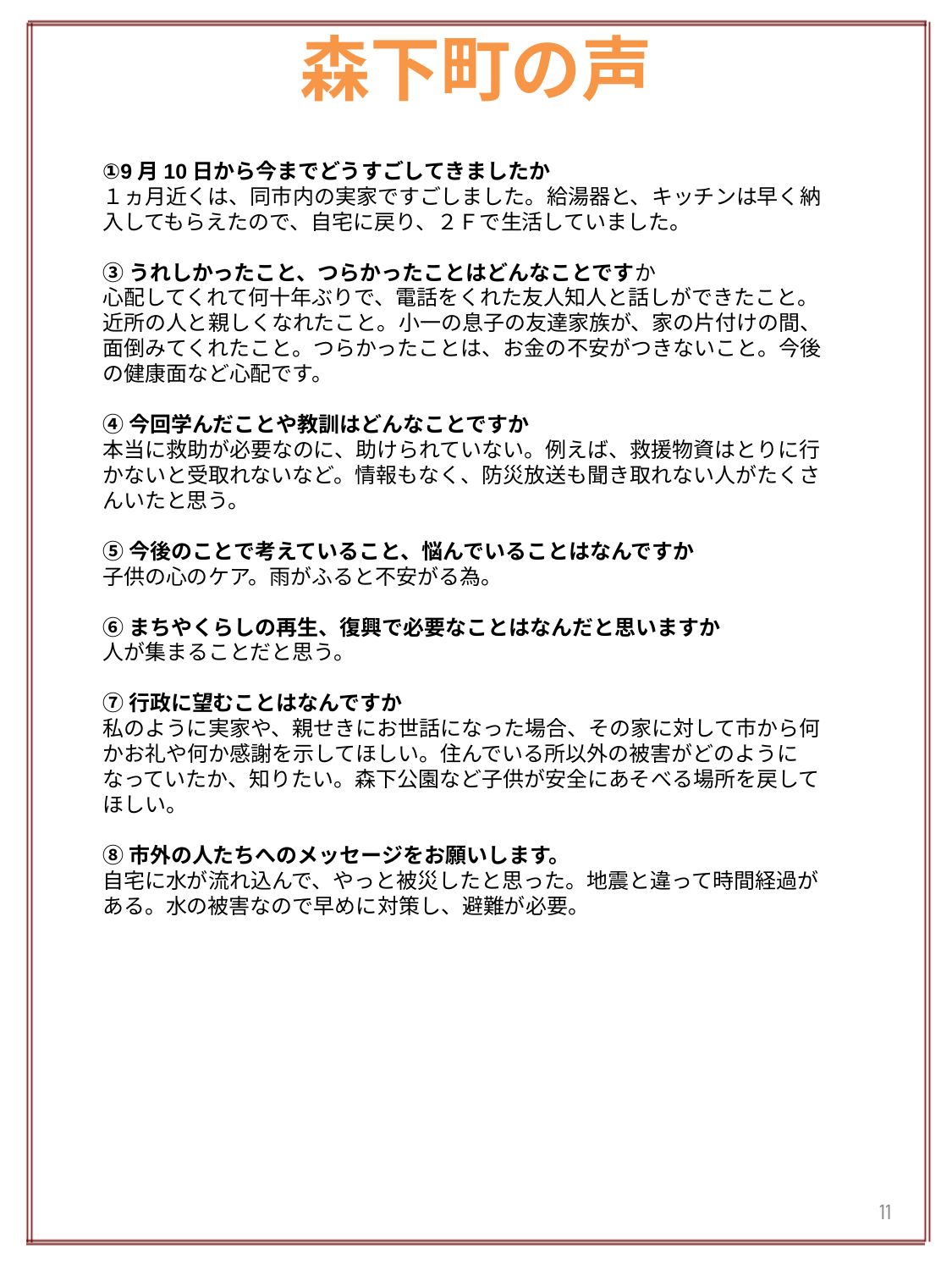

# 森下町の声
①9月10日から今までどうすごしてきましたか
１ヵ月近くは、同市内の実家ですごしました。給湯器と、キッチンは早く納入してもらえたので、自宅に戻り、２Ｆで生活していました。

③うれしかったこと、つらかったことはどんなことですか
心配してくれて何十年ぶりで、電話をくれた友人知人と話しができたこと。近所の人と親しくなれたこと。小一の息子の友達家族が、家の片付けの間、面倒みてくれたこと。つらかったことは、お金の不安がつきないこと。今後の健康面など心配です。

④今回学んだことや教訓はどんなことですか
本当に救助が必要なのに、助けられていない。例えば、救援物資はとりに行かないと受取れないなど。情報もなく、防災放送も聞き取れない人がたくさんいたと思う。

⑤今後のことで考えていること、悩んでいることはなんですか
子供の心のケア。雨がふると不安がる為。

⑥まちやくらしの再生、復興で必要なことはなんだと思いますか
人が集まることだと思う。

⑦行政に望むことはなんですか
私のように実家や、親せきにお世話になった場合、その家に対して市から何かお礼や何か感謝を示してほしい。住んでいる所以外の被害がどのようになっていたか、知りたい。森下公園など子供が安全にあそべる場所を戻してほしい。

⑧市外の人たちへのメッセージをお願いします。
自宅に水が流れ込んで、やっと被災したと思った。地震と違って時間経過がある。水の被害なので早めに対策し、避難が必要。

11